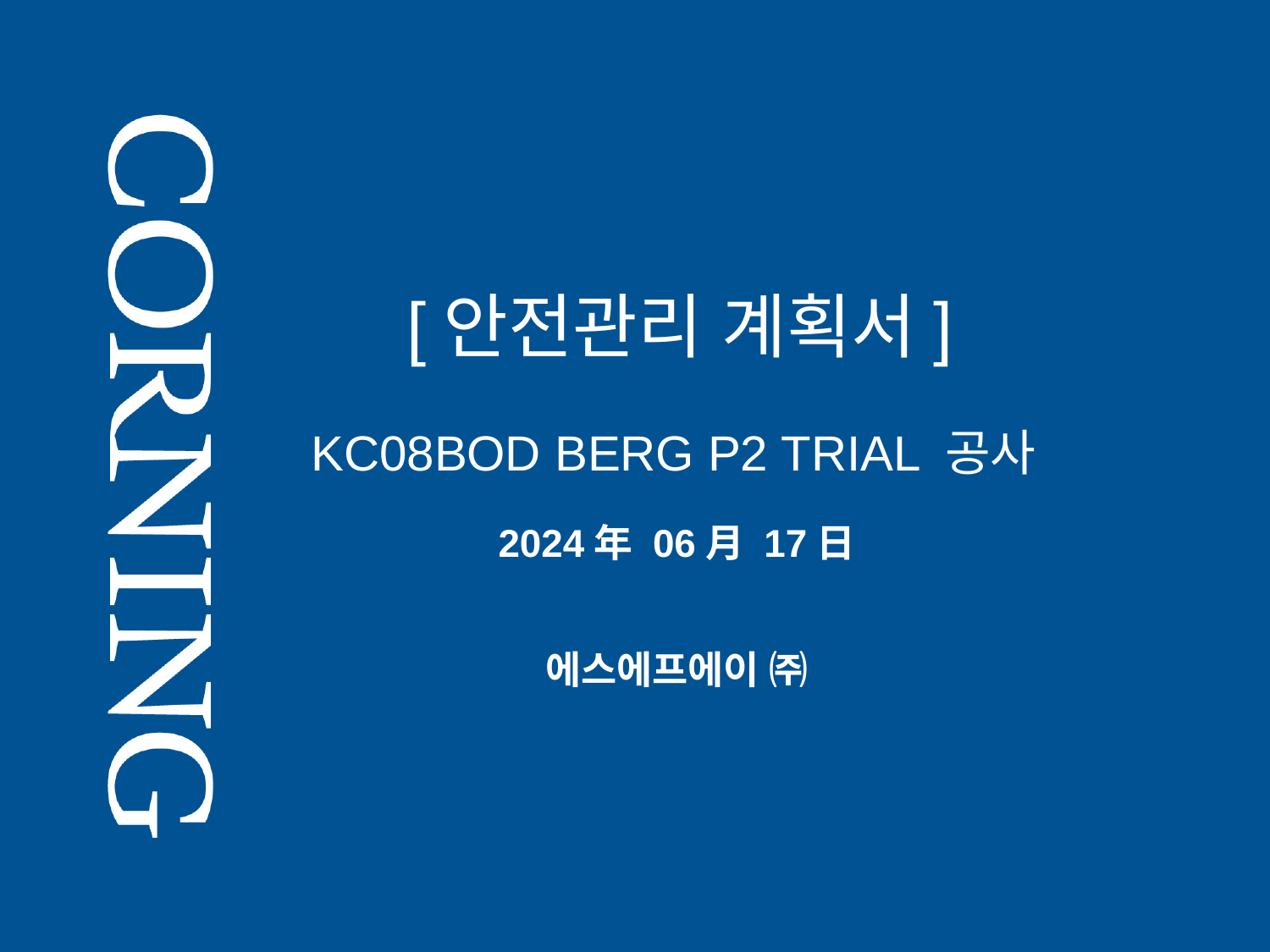

# [안전관리 계획서] KC08BOD BERG P2 TRIAL 공사
2024年 06月 17日

에스에프에이 ㈜